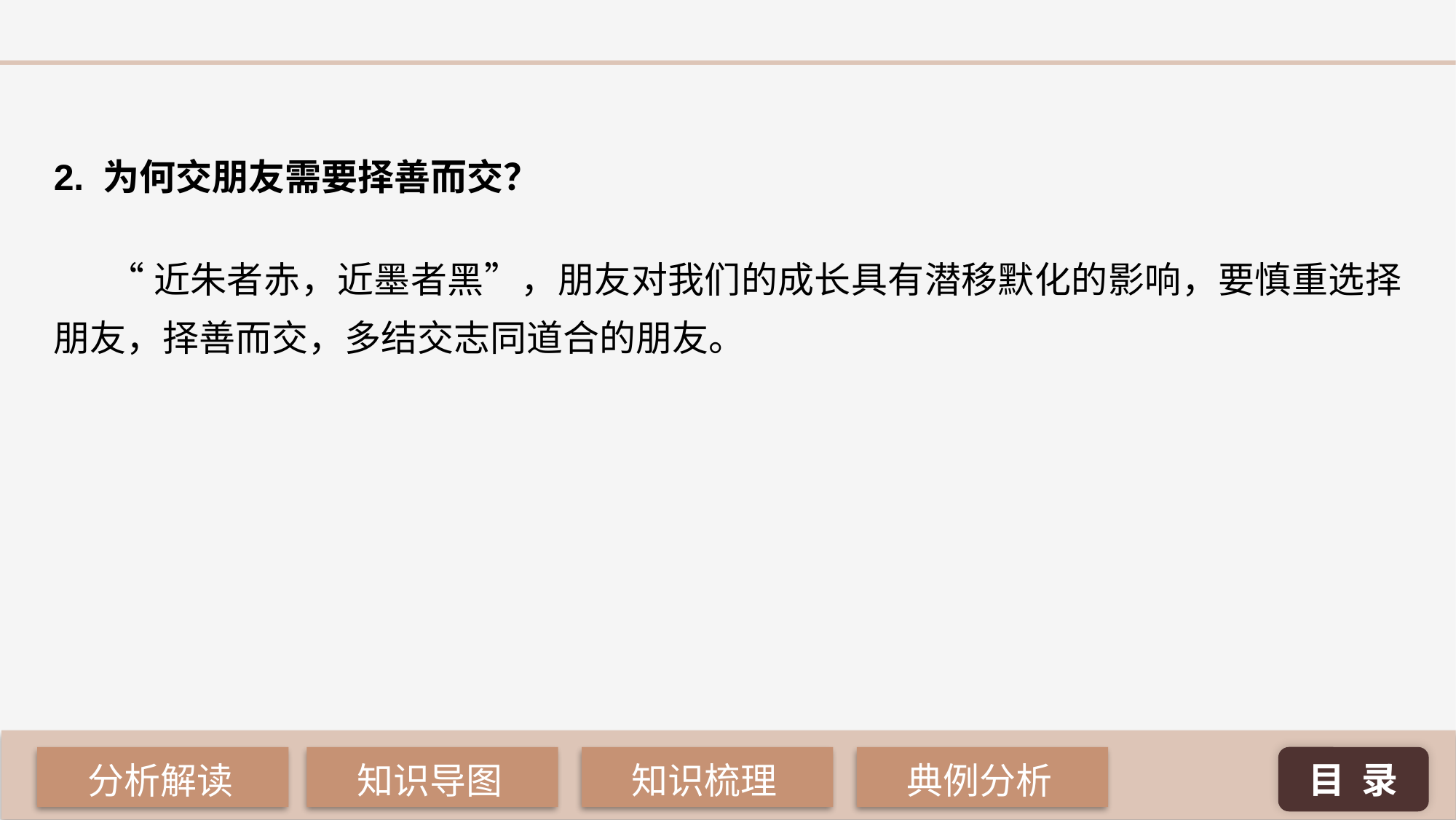

2. 为何交朋友需要择善而交？
“近朱者赤，近墨者黑”，朋友对我们的成长具有潜移默化的影响，要慎重选择朋友，择善而交，多结交志同道合的朋友。